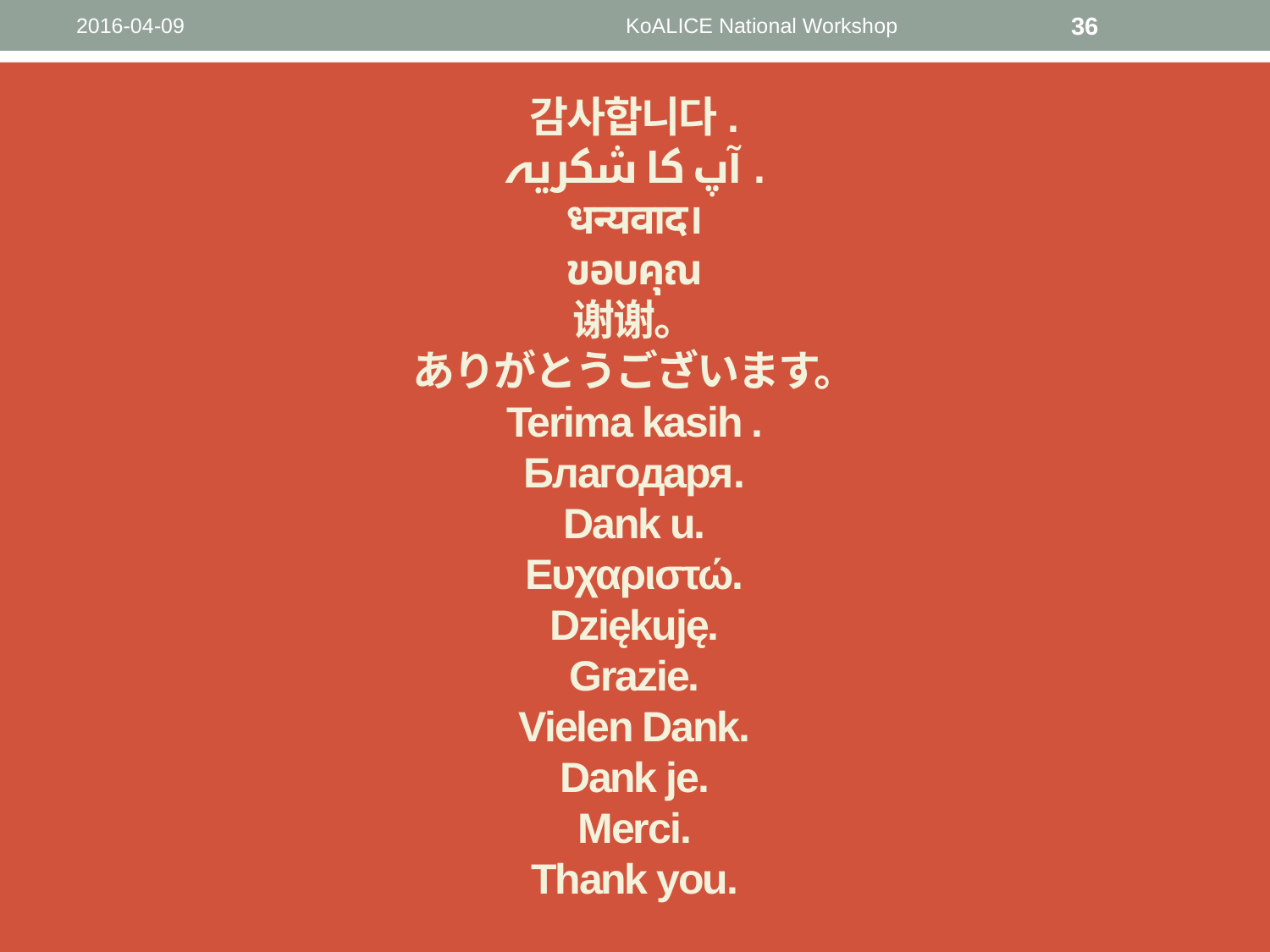

2016-04-09
KoALICE National Workshop
36
감사합니다.
آپ کا شکریہ .
धन्यवाद।
ขอบคุณ
谢谢。
ありがとうございます。
Terima kasih .
Благодаря.
Dank u.
Ευχαριστώ.
Dziękuję.
Grazie.
Vielen Dank.
Dank je.
Merci.
Thank you.